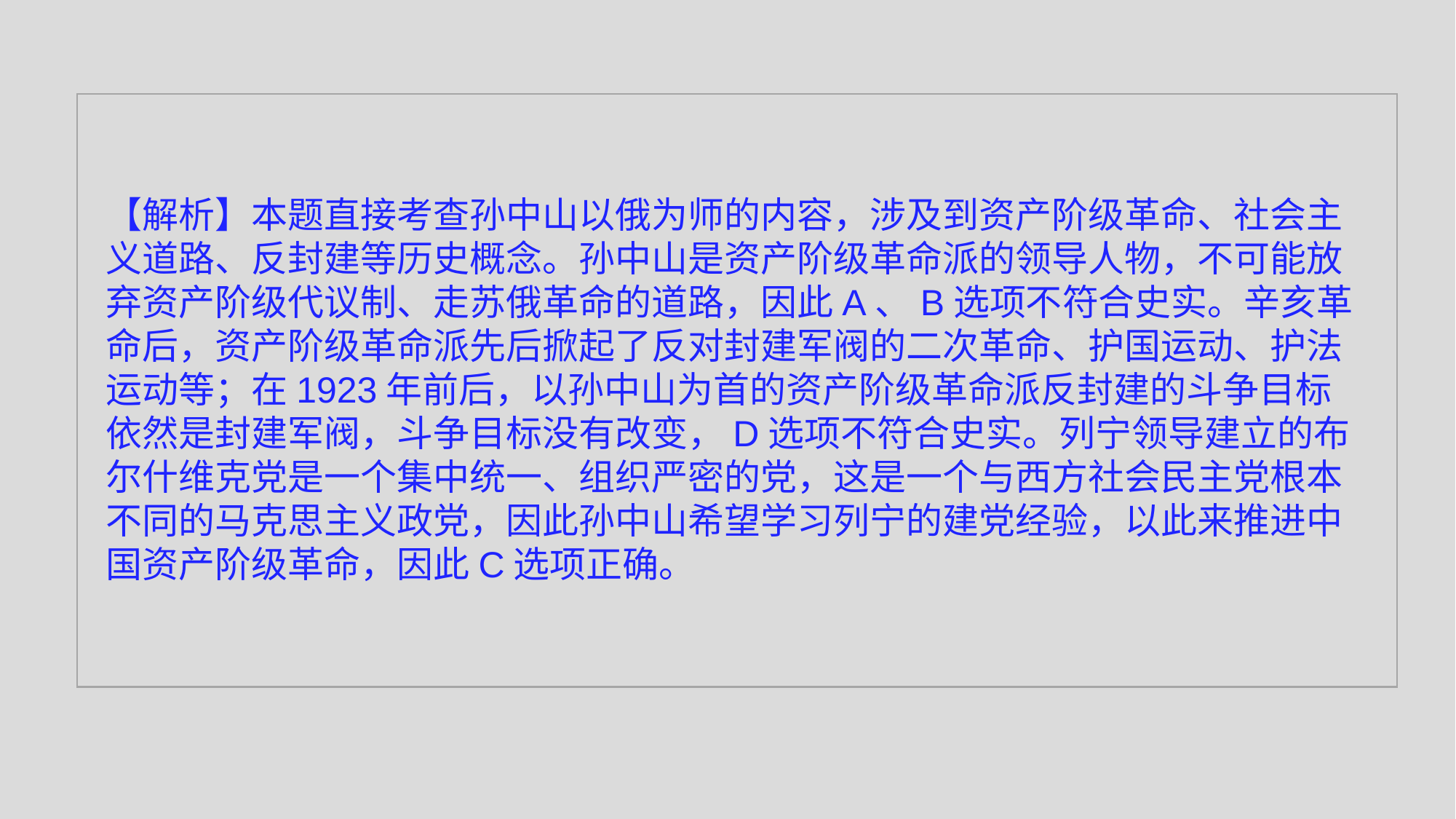

【解析】本题直接考查孙中山以俄为师的内容，涉及到资产阶级革命、社会主义道路、反封建等历史概念。孙中山是资产阶级革命派的领导人物，不可能放弃资产阶级代议制、走苏俄革命的道路，因此A、B选项不符合史实。辛亥革命后，资产阶级革命派先后掀起了反对封建军阀的二次革命、护国运动、护法运动等；在1923年前后，以孙中山为首的资产阶级革命派反封建的斗争目标依然是封建军阀，斗争目标没有改变，D选项不符合史实。列宁领导建立的布尔什维克党是一个集中统一、组织严密的党，这是一个与西方社会民主党根本不同的马克思主义政党，因此孙中山希望学习列宁的建党经验，以此来推进中国资产阶级革命，因此C选项正确。